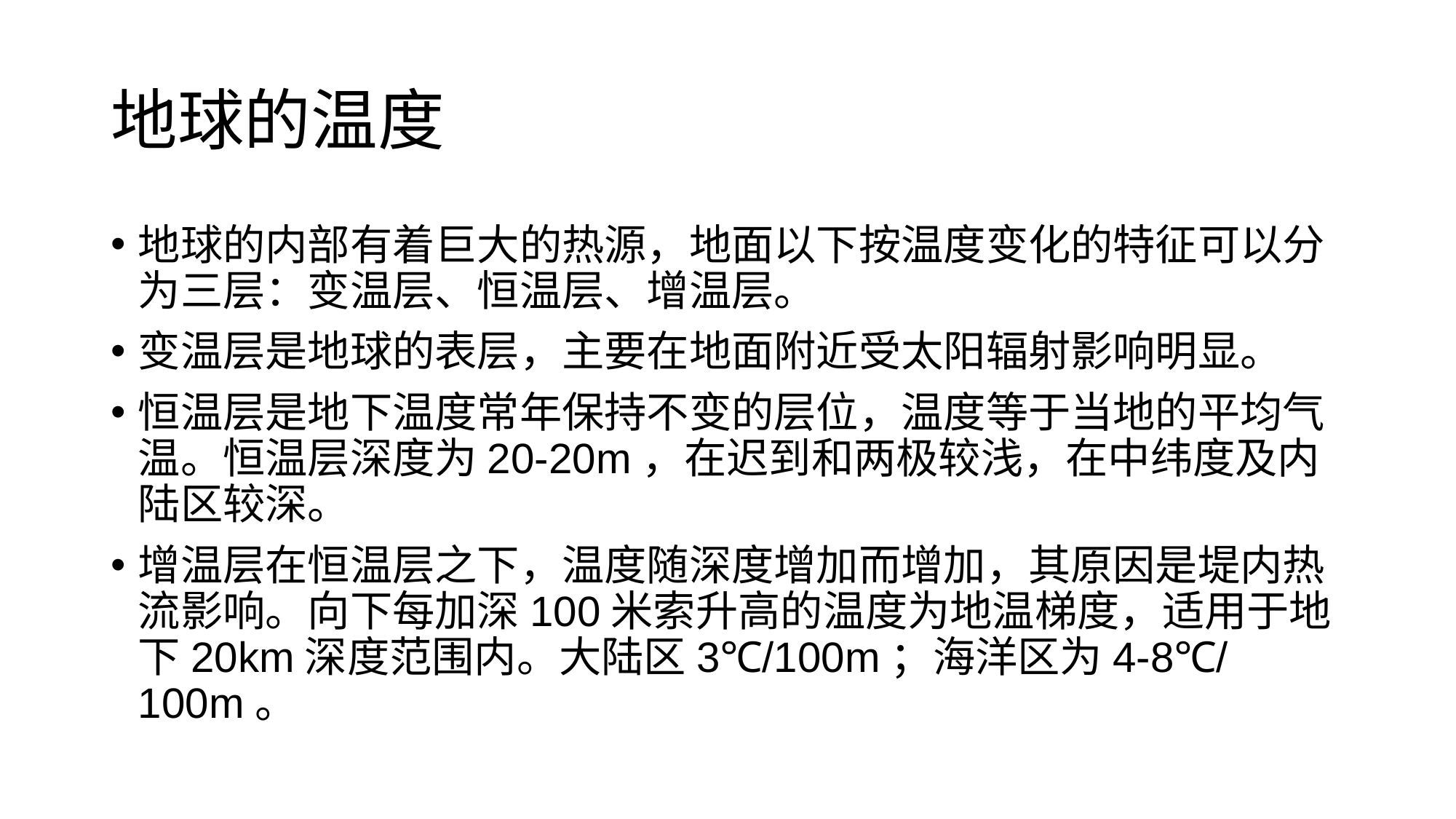

# 地球的温度
地球的内部有着巨大的热源，地面以下按温度变化的特征可以分为三层：变温层、恒温层、增温层。
变温层是地球的表层，主要在地面附近受太阳辐射影响明显。
恒温层是地下温度常年保持不变的层位，温度等于当地的平均气温。恒温层深度为20-20m，在迟到和两极较浅，在中纬度及内陆区较深。
增温层在恒温层之下，温度随深度增加而增加，其原因是堤内热流影响。向下每加深100米索升高的温度为地温梯度，适用于地下20km深度范围内。大陆区3℃/100m；海洋区为4-8℃/100m。